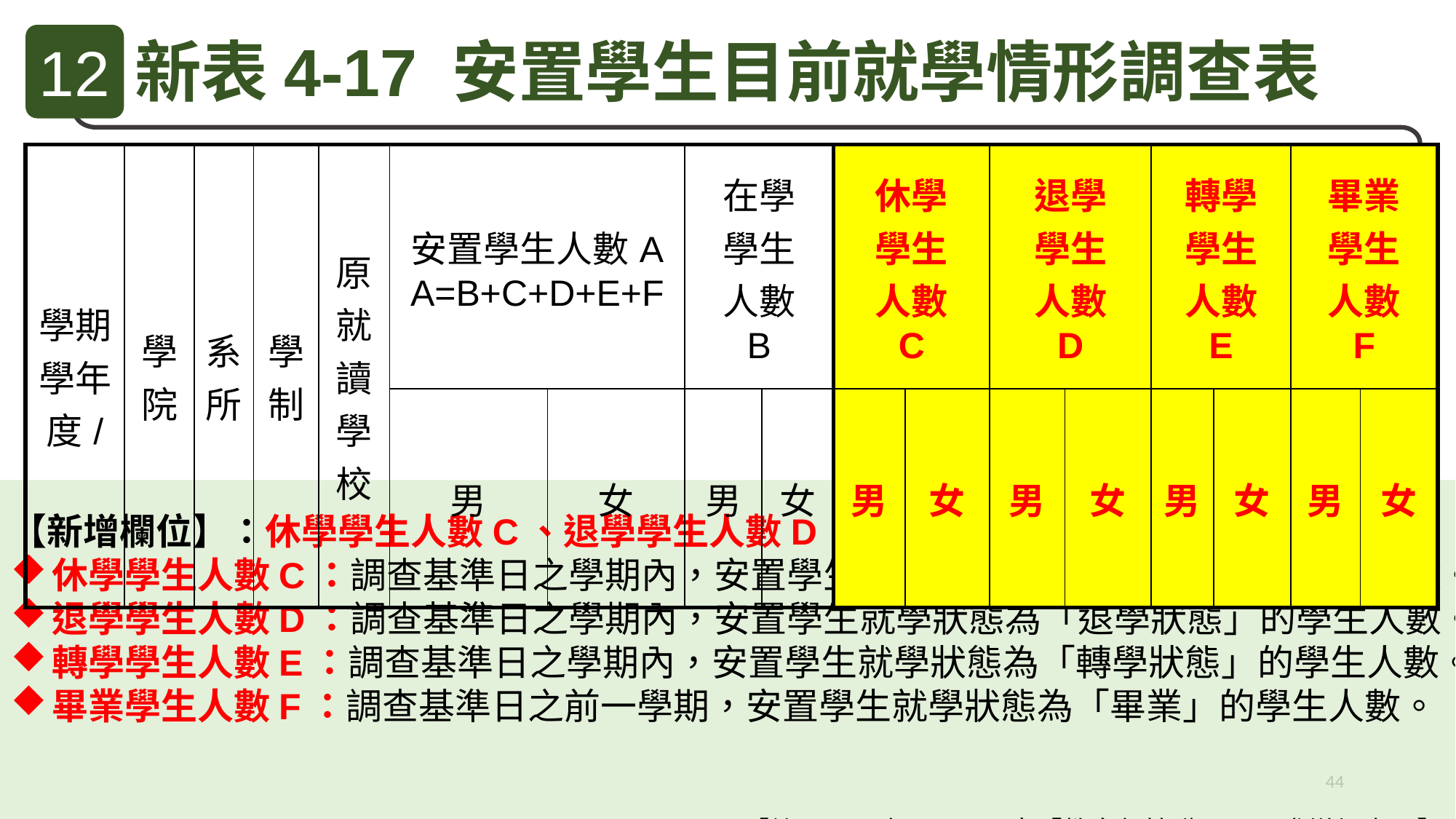

12
新表4-17 安置學生目前就學情形調查表

| 學期 學年度/ | 學院 | 系所 | 學制 | 原就讀學校 | 安置學生人數A A=B+C+D+E+F |  | 在學 學生 人數 B |  | 休學 學生 人數 C |  | 退學 學生 人數 D |  | 轉學 學生 人數 E |  | 畢業 學生 人數 F |  |
| --- | --- | --- | --- | --- | --- | --- | --- | --- | --- | --- | --- | --- | --- | --- | --- | --- |
|  |  |  |  |  | 男 | 女 | 男 | 女 | 男 | 女 | 男 | 女 | 男 | 女 | 男 | 女 |

【新增欄位】：休學學生人數C、退學學生人數D、轉學學生人數E、畢業學生人數F
休學學生人數C：調查基準日之學期內，安置學生就學狀態為「休學狀態」的學生人數。
退學學生人數D：調查基準日之學期內，安置學生就學狀態為「退學狀態」的學生人數。
轉學學生人數E：調查基準日之學期內，安置學生就學狀態為「轉學狀態」的學生人數。
畢業學生人數F：調查基準日之前一學期，安置學生就學狀態為「畢業」的學生人數。

【註：108年03月因應「教育部技職司」需求增加表冊】

44